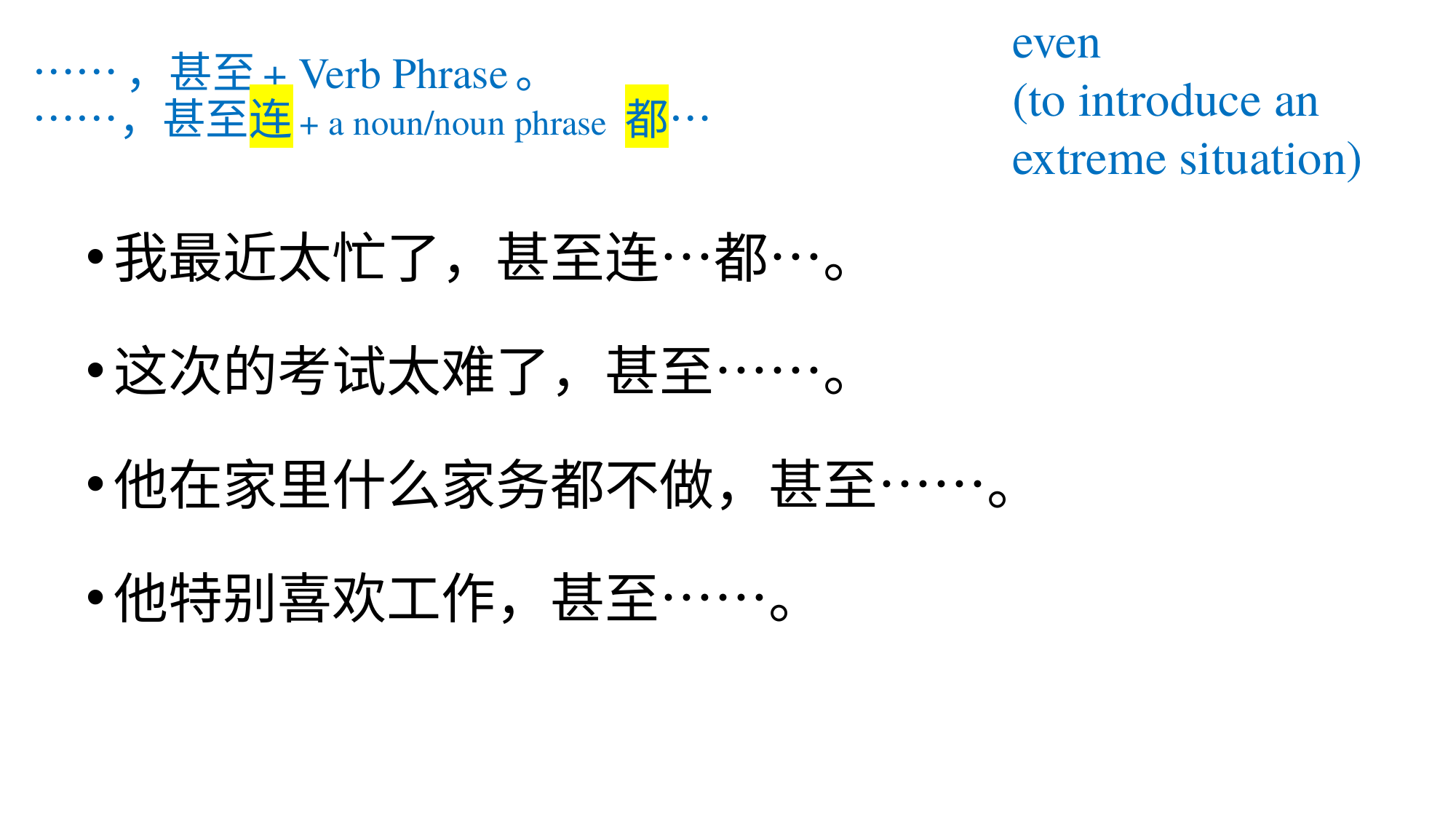

even
(to introduce an extreme situation)
# ……，甚至+ Verb Phrase。 ……，甚至连+ a noun/noun phrase 都…
我最近太忙了，甚至连…都…。
这次的考试太难了，甚至……。
他在家里什么家务都不做，甚至……。
他特别喜欢工作，甚至……。